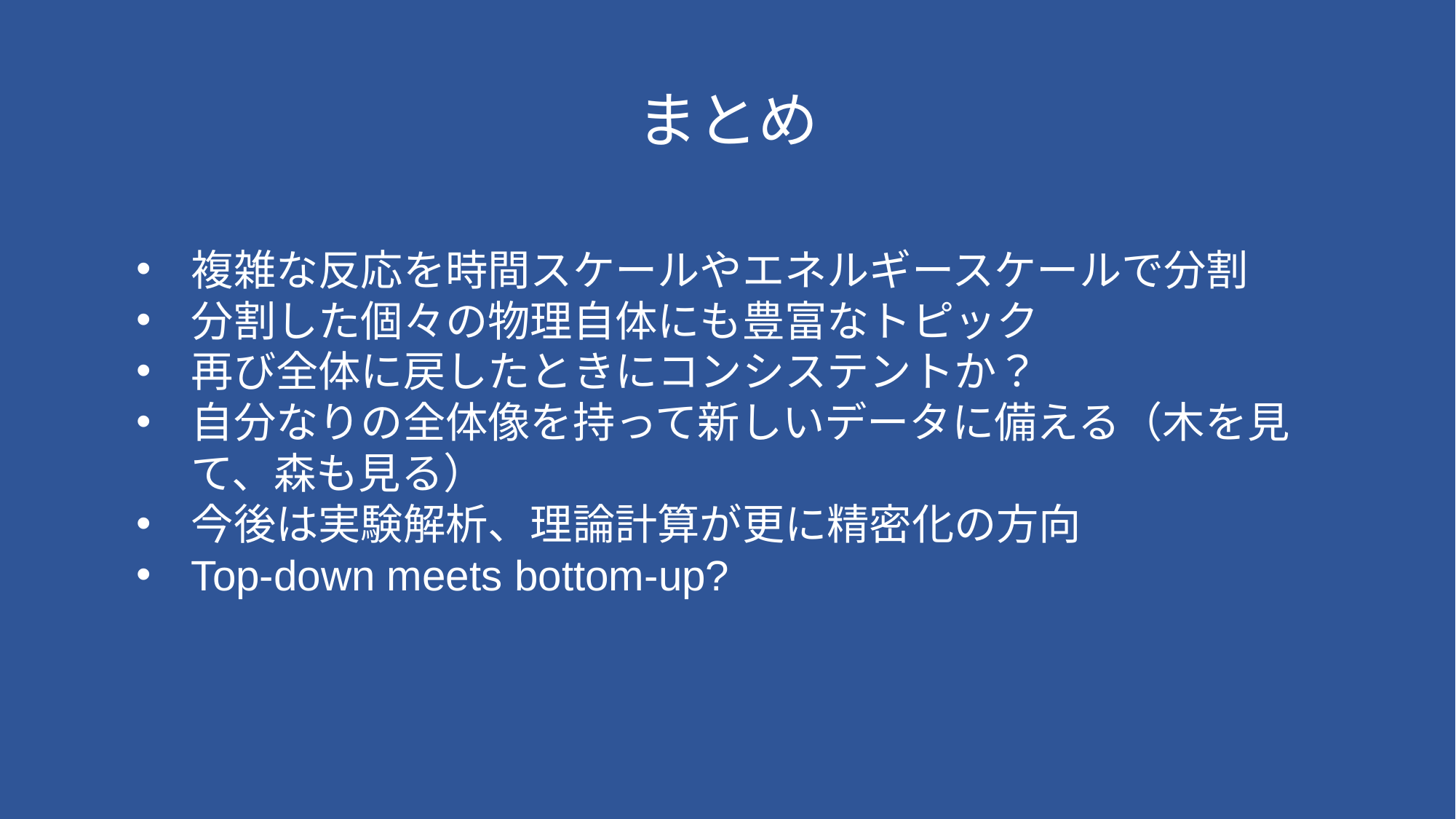

# まとめ
複雑な反応を時間スケールやエネルギースケールで分割
分割した個々の物理自体にも豊富なトピック
再び全体に戻したときにコンシステントか？
自分なりの全体像を持って新しいデータに備える（木を見て、森も見る）
今後は実験解析、理論計算が更に精密化の方向
Top-down meets bottom-up?